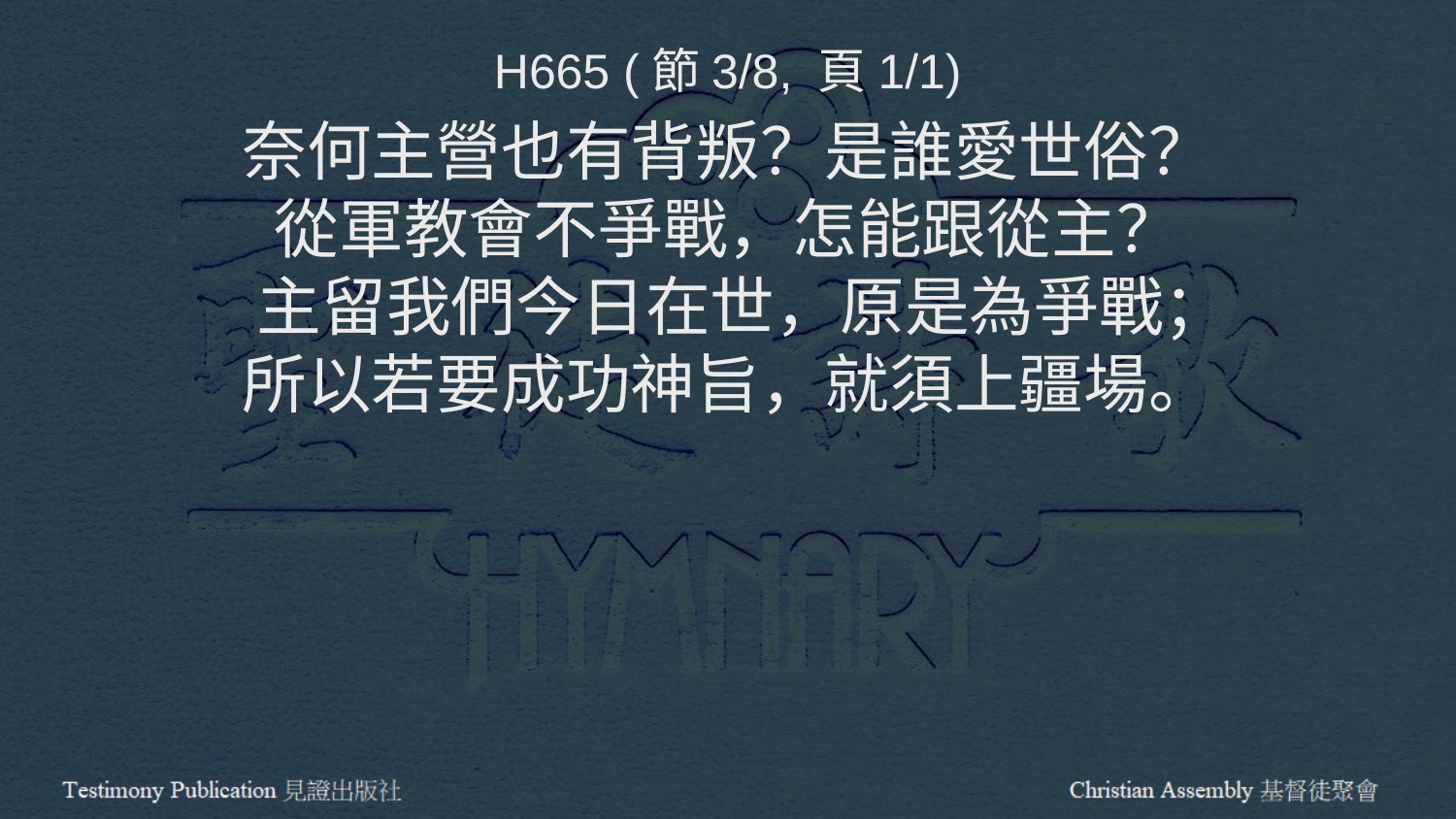

H665 (節3/8, 頁1/1)
奈何主營也有背叛？是誰愛世俗？
從軍教會不爭戰，怎能跟從主？
 主留我們今日在世，原是為爭戰；
所以若要成功神旨，就須上疆場。